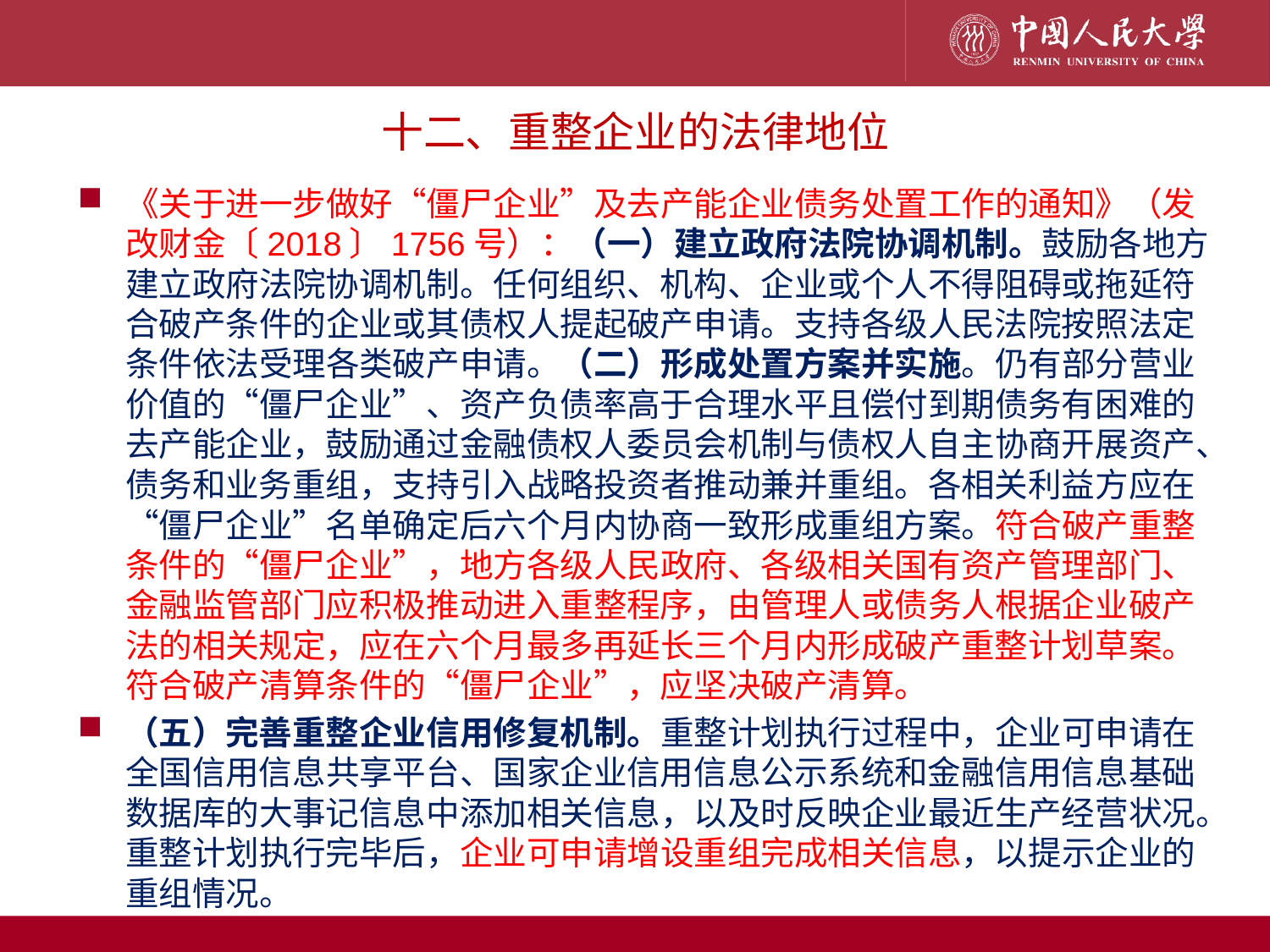

十二、重整企业的法律地位
《关于进一步做好“僵尸企业”及去产能企业债务处置工作的通知》（发改财金〔2018〕1756号）：（一）建立政府法院协调机制。鼓励各地方建立政府法院协调机制。任何组织、机构、企业或个人不得阻碍或拖延符合破产条件的企业或其债权人提起破产申请。支持各级人民法院按照法定条件依法受理各类破产申请。（二）形成处置方案并实施。仍有部分营业价值的“僵尸企业”、资产负债率高于合理水平且偿付到期债务有困难的去产能企业，鼓励通过金融债权人委员会机制与债权人自主协商开展资产、债务和业务重组，支持引入战略投资者推动兼并重组。各相关利益方应在“僵尸企业”名单确定后六个月内协商一致形成重组方案。符合破产重整条件的“僵尸企业”，地方各级人民政府、各级相关国有资产管理部门、金融监管部门应积极推动进入重整程序，由管理人或债务人根据企业破产法的相关规定，应在六个月最多再延长三个月内形成破产重整计划草案。符合破产清算条件的“僵尸企业”，应坚决破产清算。
（五）完善重整企业信用修复机制。重整计划执行过程中，企业可申请在全国信用信息共享平台、国家企业信用信息公示系统和金融信用信息基础数据库的大事记信息中添加相关信息，以及时反映企业最近生产经营状况。重整计划执行完毕后，企业可申请增设重组完成相关信息，以提示企业的重组情况。